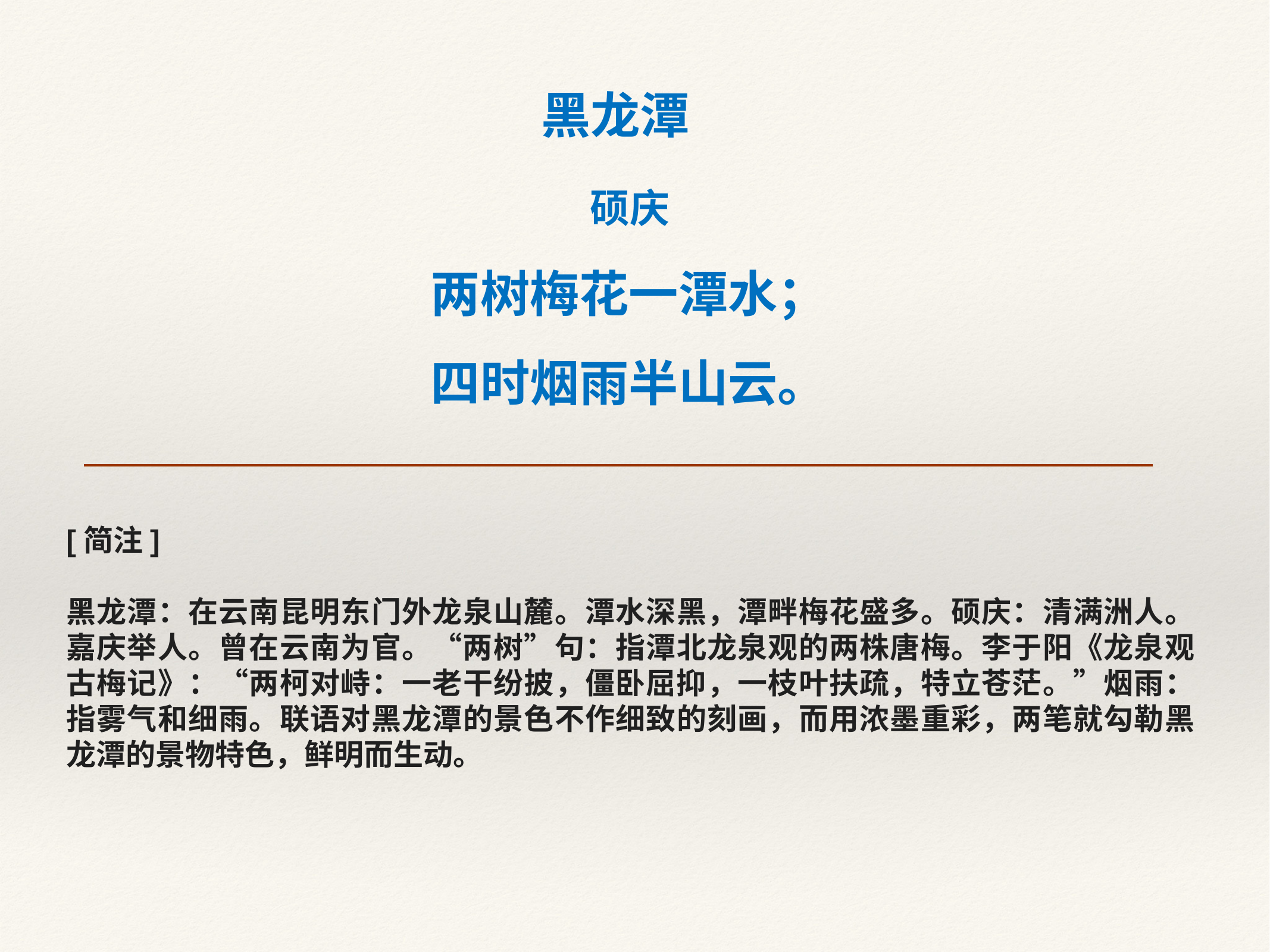

黑龙潭
硕庆
两树梅花一潭水；
四时烟雨半山云。

[简注]

黑龙潭：在云南昆明东门外龙泉山麓。潭水深黑，潭畔梅花盛多。硕庆：清满洲人。嘉庆举人。曾在云南为官。“两树”句：指潭北龙泉观的两株唐梅。李于阳《龙泉观古梅记》：“两柯对峙：一老干纷披，僵卧屈抑，一枝叶扶疏，特立苍茫。”烟雨：指雾气和细雨。联语对黑龙潭的景色不作细致的刻画，而用浓墨重彩，两笔就勾勒黑龙潭的景物特色，鲜明而生动。